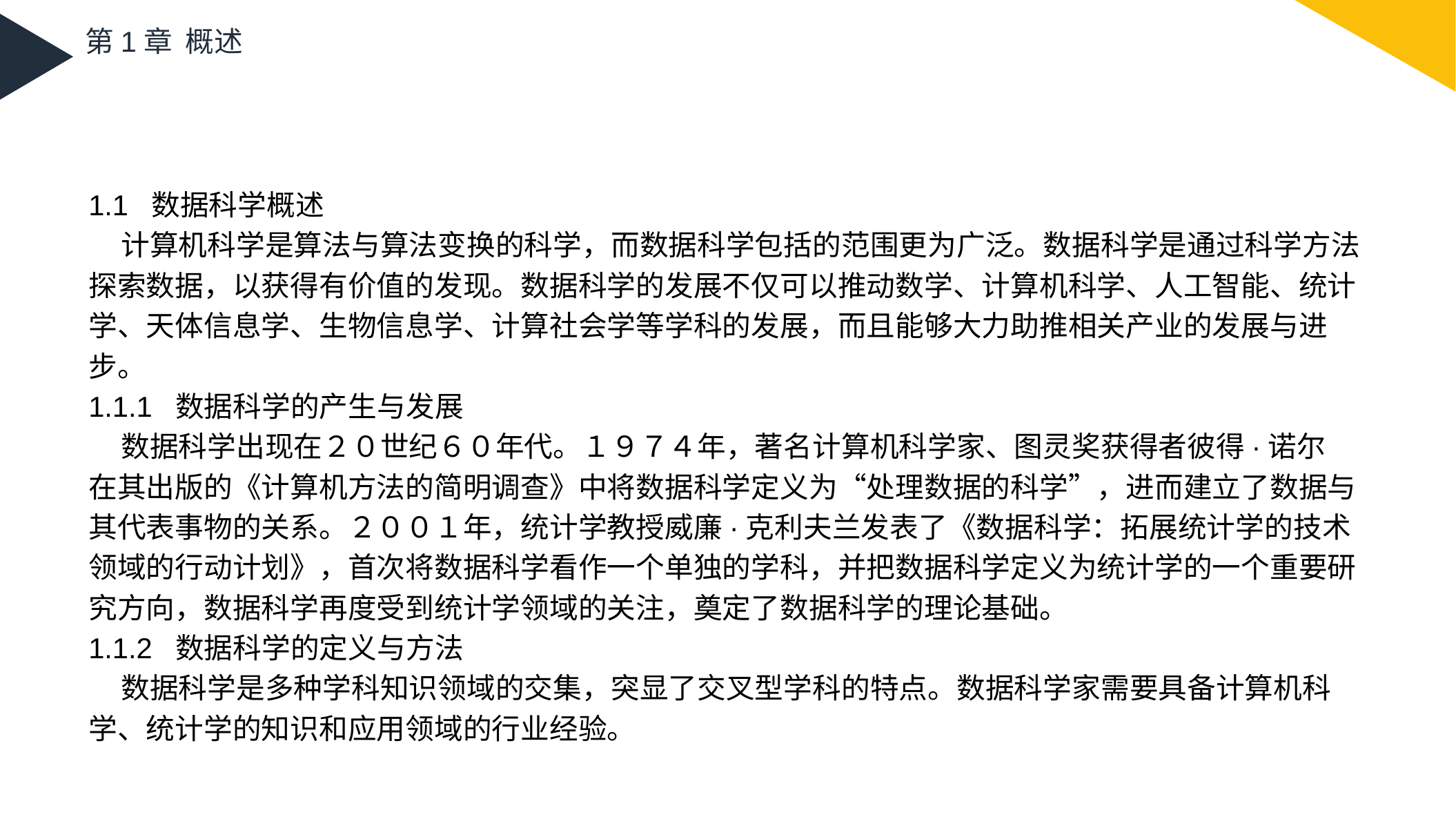

第1章  概述
1.1  数据科学概述
    计算机科学是算法与算法变换的科学，而数据科学包括的范围更为广泛。数据科学是通过科学方法探索数据，以获得有价值的发现。数据科学的发展不仅可以推动数学、计算机科学、人工智能、统计学、天体信息学、生物信息学、计算社会学等学科的发展，而且能够大力助推相关产业的发展与进步。
1.1.1  数据科学的产生与发展
    数据科学出现在２０世纪６０年代。１９７４年，著名计算机科学家、图灵奖获得者彼得·诺尔
在其出版的《计算机方法的简明调查》中将数据科学定义为“处理数据的科学”，进而建立了数据与其代表事物的关系。２００１年，统计学教授威廉·克利夫兰发表了《数据科学：拓展统计学的技术领域的行动计划》，首次将数据科学看作一个单独的学科，并把数据科学定义为统计学的一个重要研究方向，数据科学再度受到统计学领域的关注，奠定了数据科学的理论基础。
1.1.2  数据科学的定义与方法
    数据科学是多种学科知识领域的交集，突显了交叉型学科的特点。数据科学家需要具备计算机科学、统计学的知识和应用领域的行业经验。